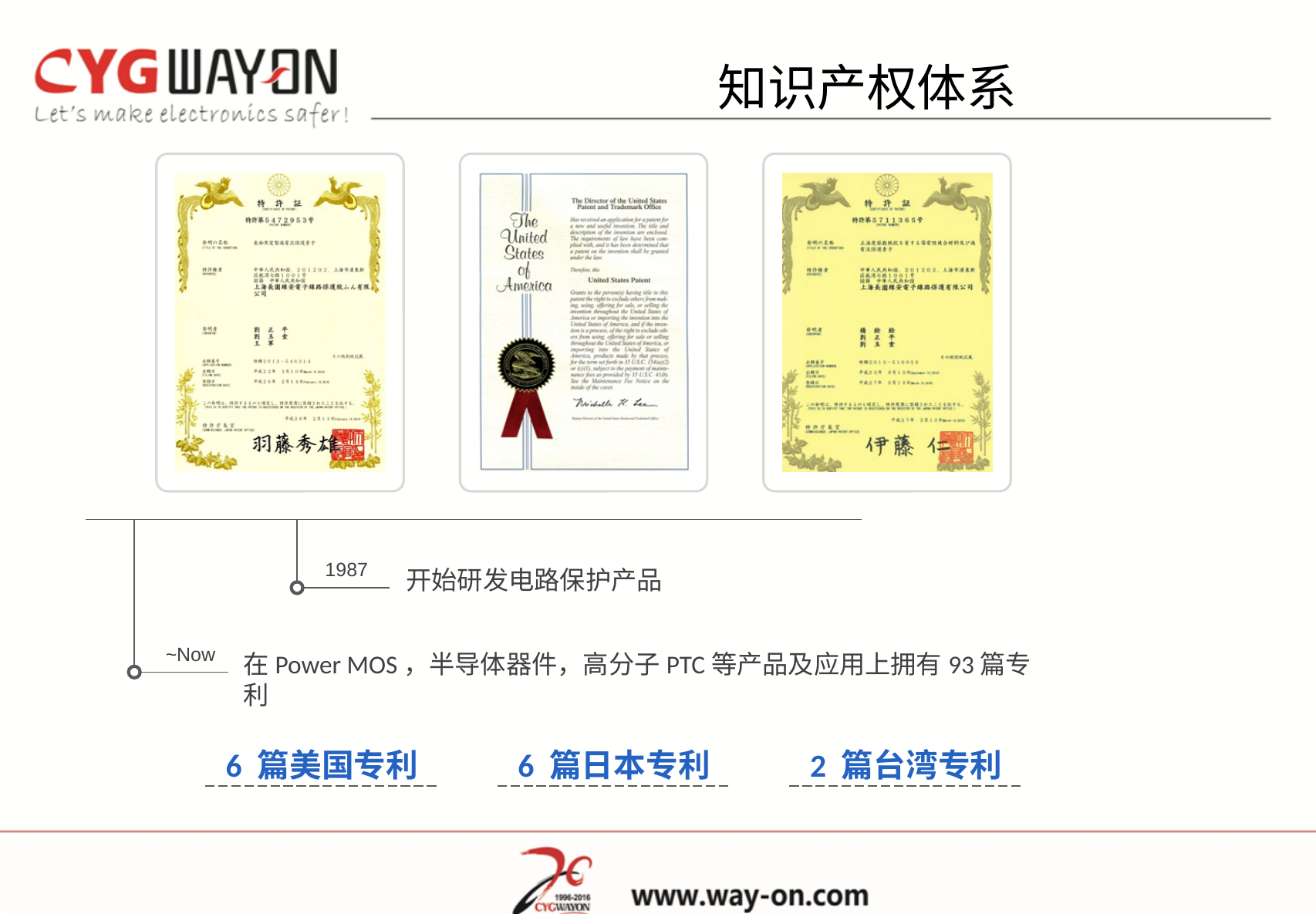

知识产权体系

~Now

在Power MOS，半导体器件，高分子PTC等产品及应用上拥有93篇专利
1987

开始研发电路保护产品
6 篇美国专利
6 篇日本专利
2 篇台湾专利